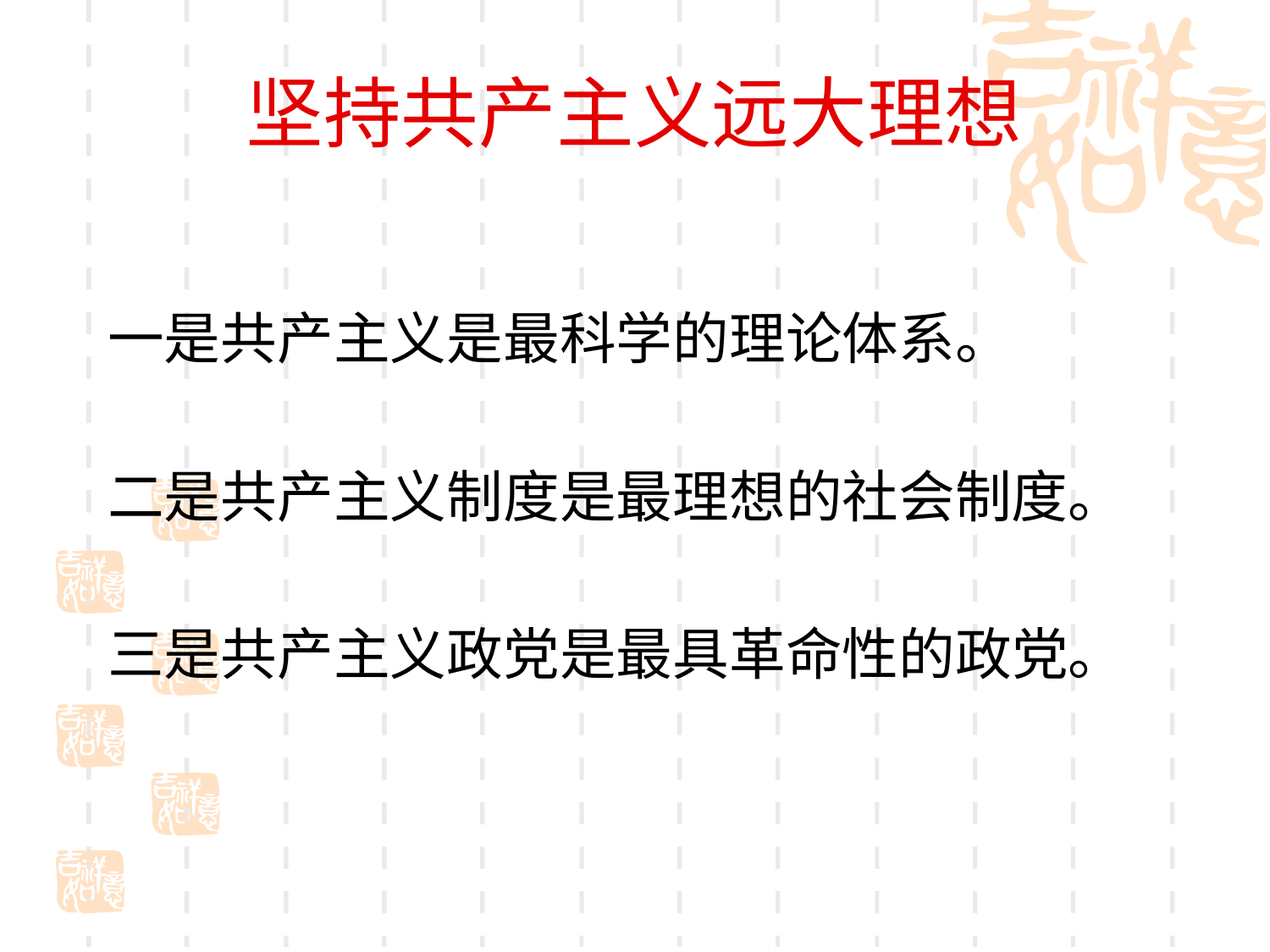

# 坚持共产主义远大理想
一是共产主义是最科学的理论体系。

二是共产主义制度是最理想的社会制度。

三是共产主义政党是最具革命性的政党。